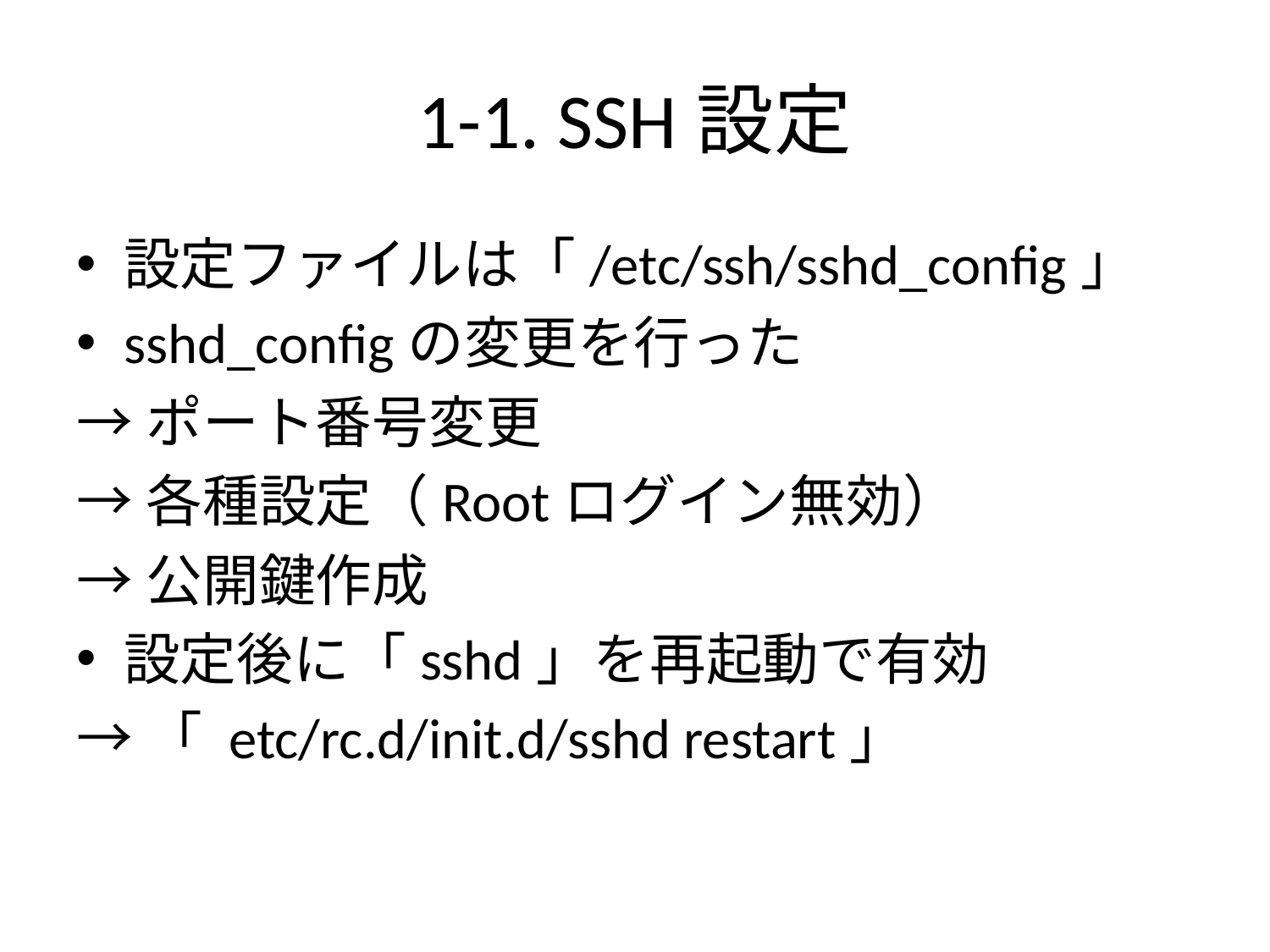

# 1-1. SSH設定
設定ファイルは「/etc/ssh/sshd_config」
sshd_configの変更を行った
→ポート番号変更
→各種設定（Rootログイン無効）
→公開鍵作成
設定後に「sshd」を再起動で有効
→「 etc/rc.d/init.d/sshd restart」